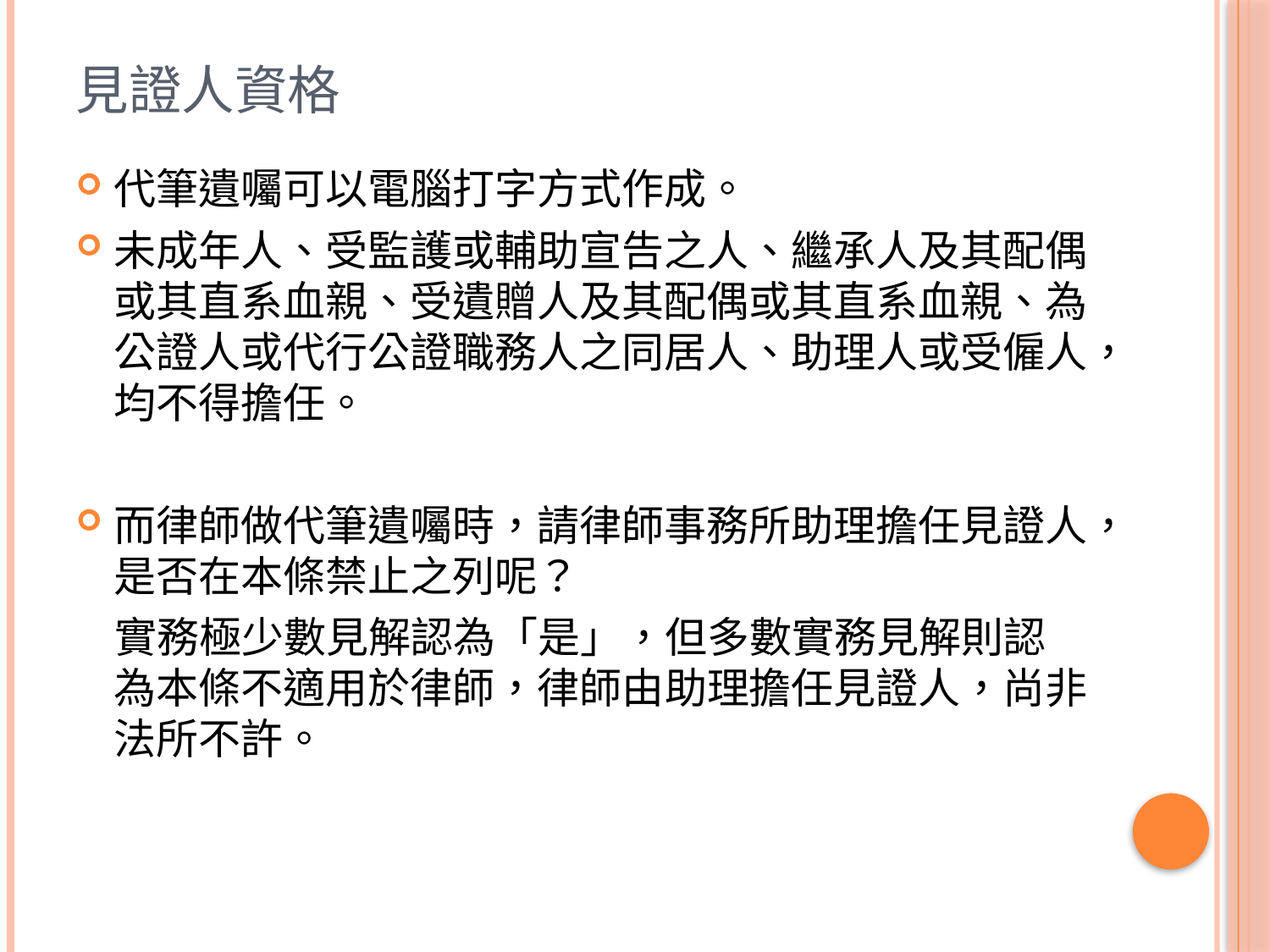

# 見證人資格
代筆遺囑可以電腦打字方式作成。
未成年人、受監護或輔助宣告之人、繼承人及其配偶或其直系血親、受遺贈人及其配偶或其直系血親、為公證人或代行公證職務人之同居人、助理人或受僱人，均不得擔任。

而律師做代筆遺囑時，請律師事務所助理擔任見證人，是否在本條禁止之列呢？
   實務極少數見解認為「是」，但多數實務見解則認為本條不適用於律師，律師由助理擔任見證人，尚非法所不許。